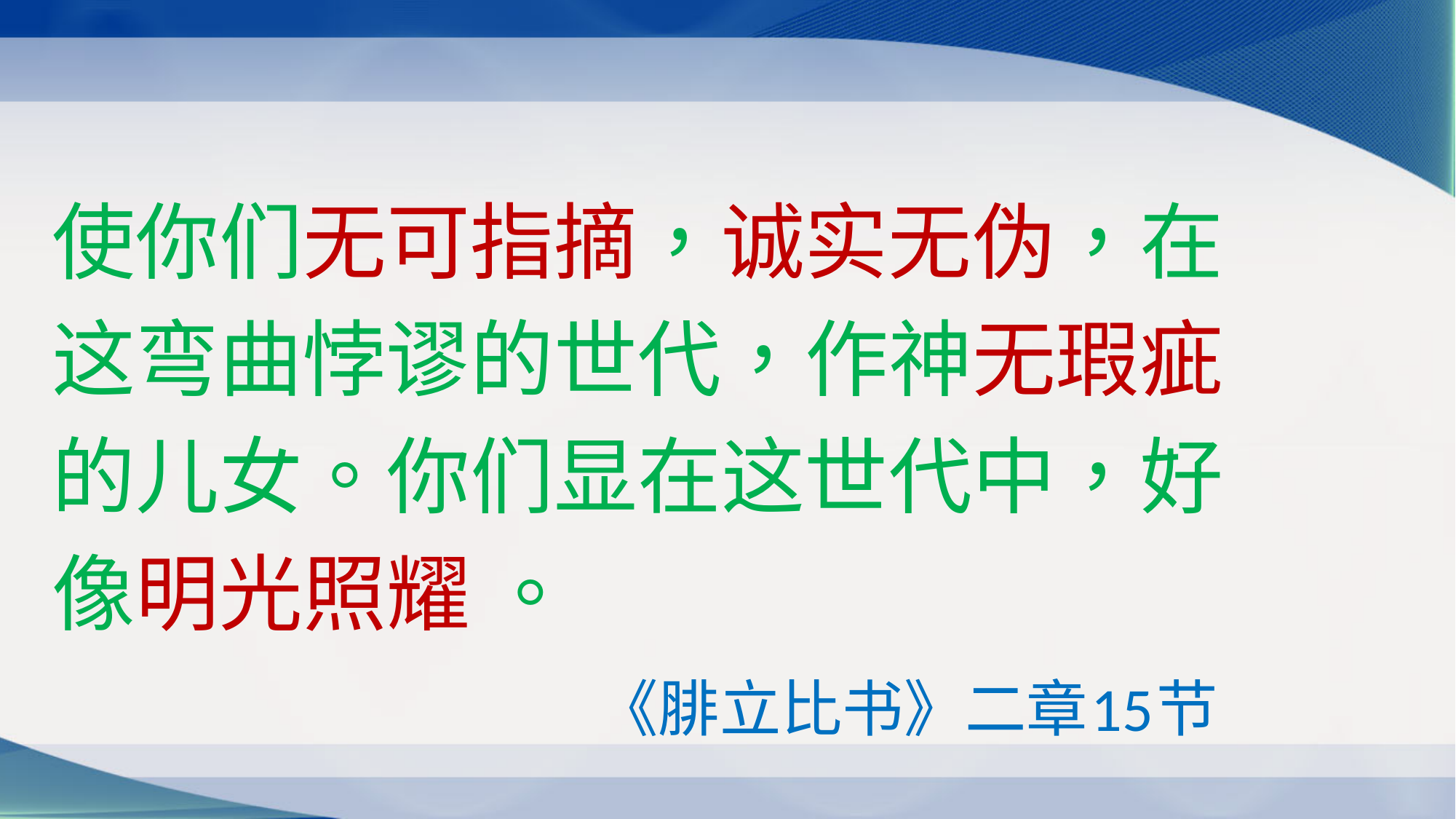

使你们无可指摘，诚实无伪，在
这弯曲悖谬的世代，作神无瑕疵
的儿女。你们显在这世代中，好
像明光照耀 。
                                《腓立比书》二章15节